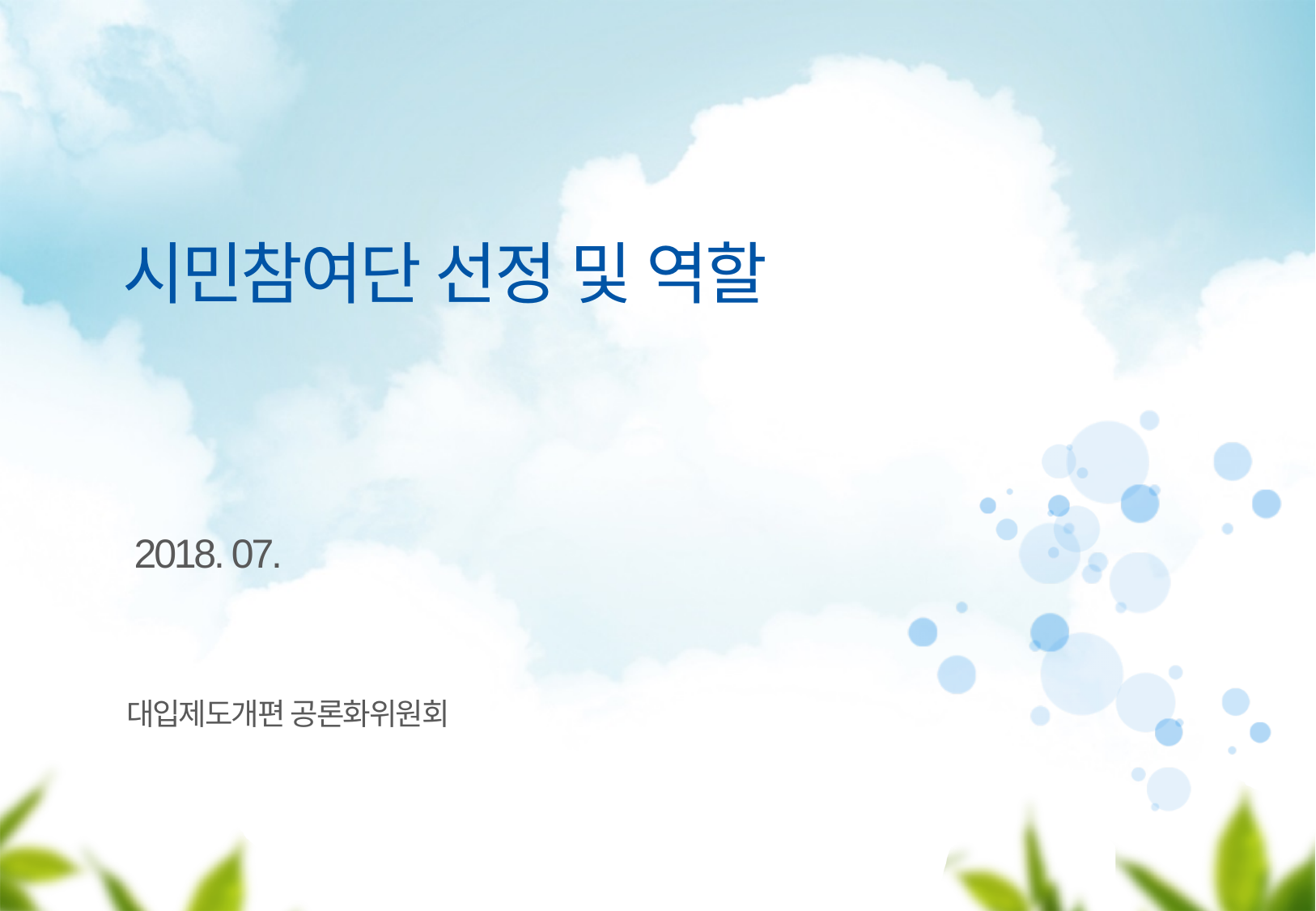

시민참여단 선정 및 역할
2018. 07.
대입제도개편 공론화위원회